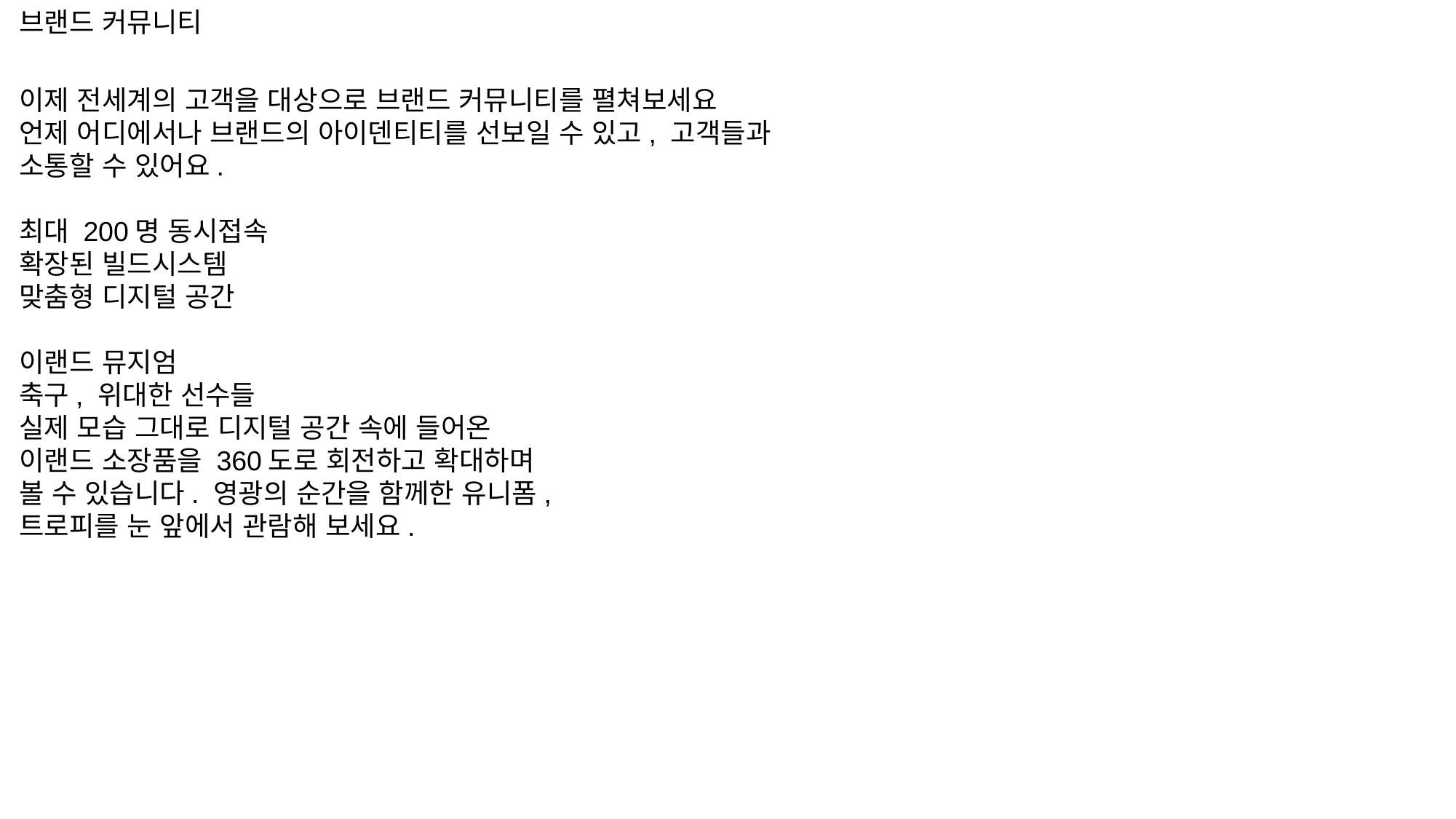

브랜드 커뮤니티
이제 전세계의 고객을 대상으로 브랜드 커뮤니티를 펼쳐보세요
언제 어디에서나 브랜드의 아이덴티티를 선보일 수 있고, 고객들과
소통할 수 있어요.

최대 200명 동시접속
확장된 빌드시스템
맞춤형 디지털 공간

이랜드 뮤지엄
축구, 위대한 선수들
실제 모습 그대로 디지털 공간 속에 들어온
이랜드 소장품을 360도로 회전하고 확대하며
볼 수 있습니다. 영광의 순간을 함께한 유니폼,
트로피를 눈 앞에서 관람해 보세요.